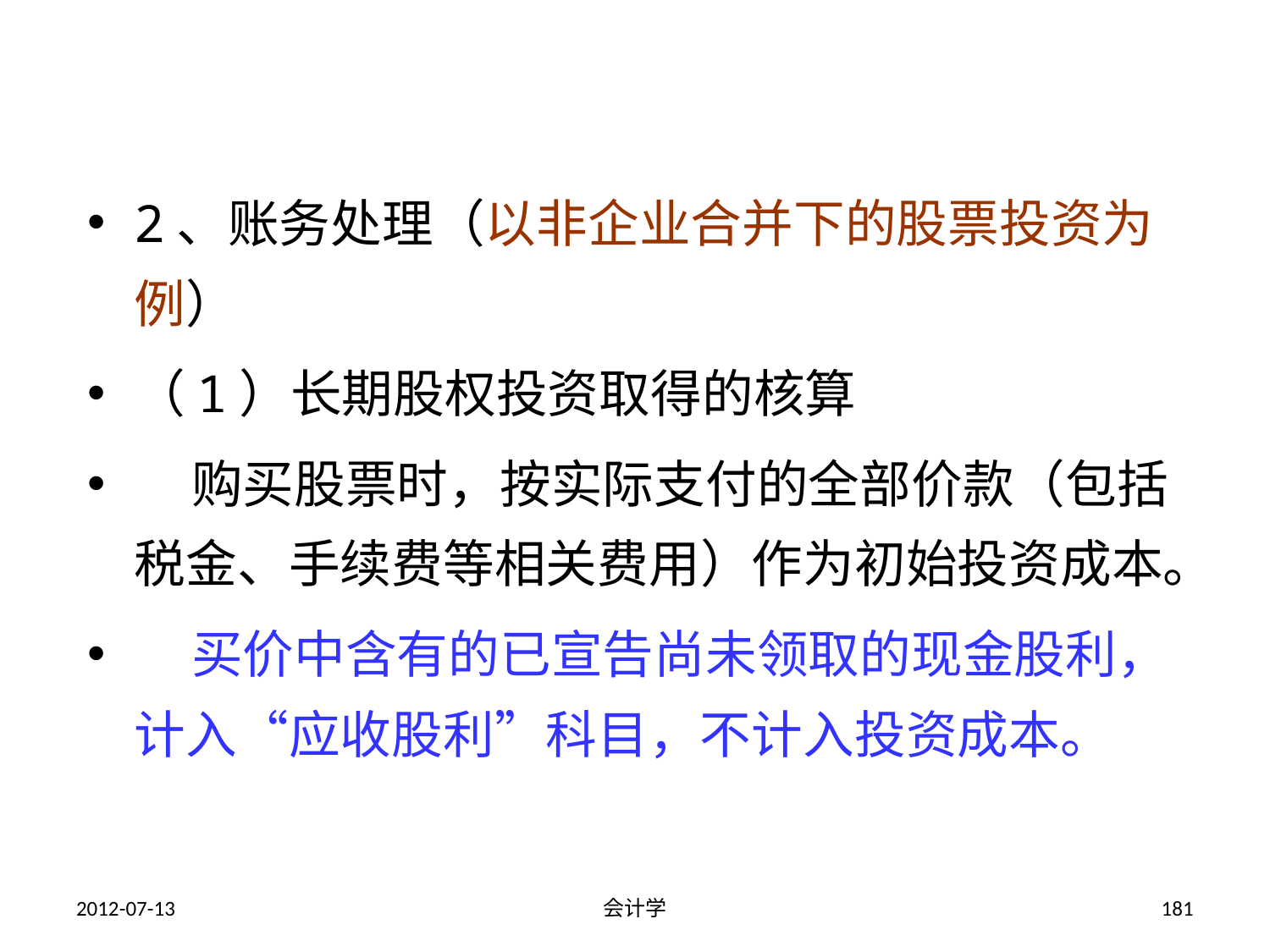

2、账务处理（以非企业合并下的股票投资为例）
（1）长期股权投资取得的核算
    购买股票时，按实际支付的全部价款（包括税金、手续费等相关费用）作为初始投资成本。
    买价中含有的已宣告尚未领取的现金股利，计入“应收股利”科目，不计入投资成本。

2012-07-13
会计学
181